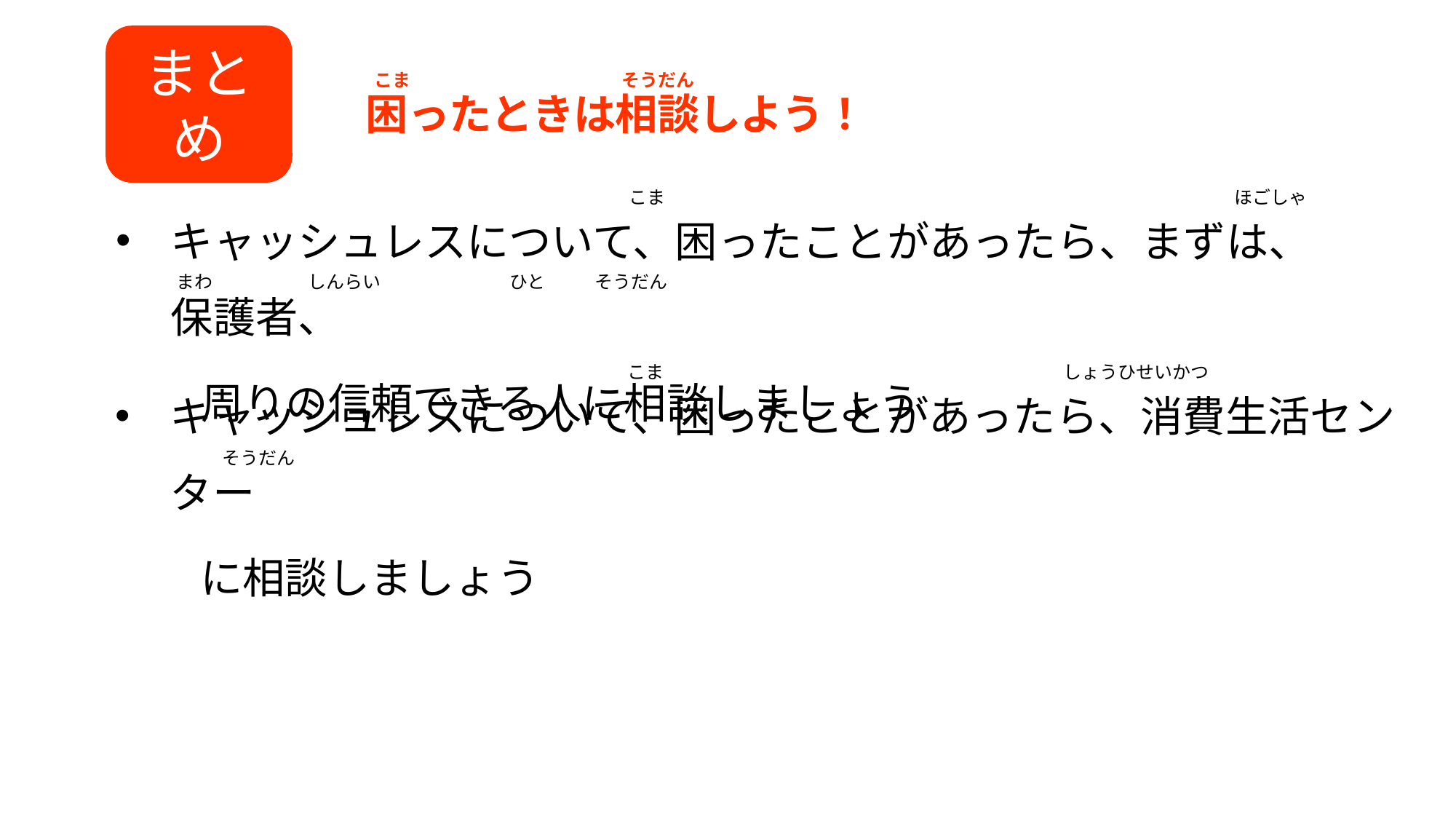

まとめ
こま
そうだん
困ったときは相談しよう！
こま
ほごしゃ
キャッシュレスについて、困ったことがあったら、まずは、保護者、
　　周りの信頼できる人に相談しましょう
まわ
しんらい
ひと
そうだん
こま
しょうひせいかつ
キャッシュレスについて、困ったことがあったら、消費生活センター
　　に相談しましょう
そうだん